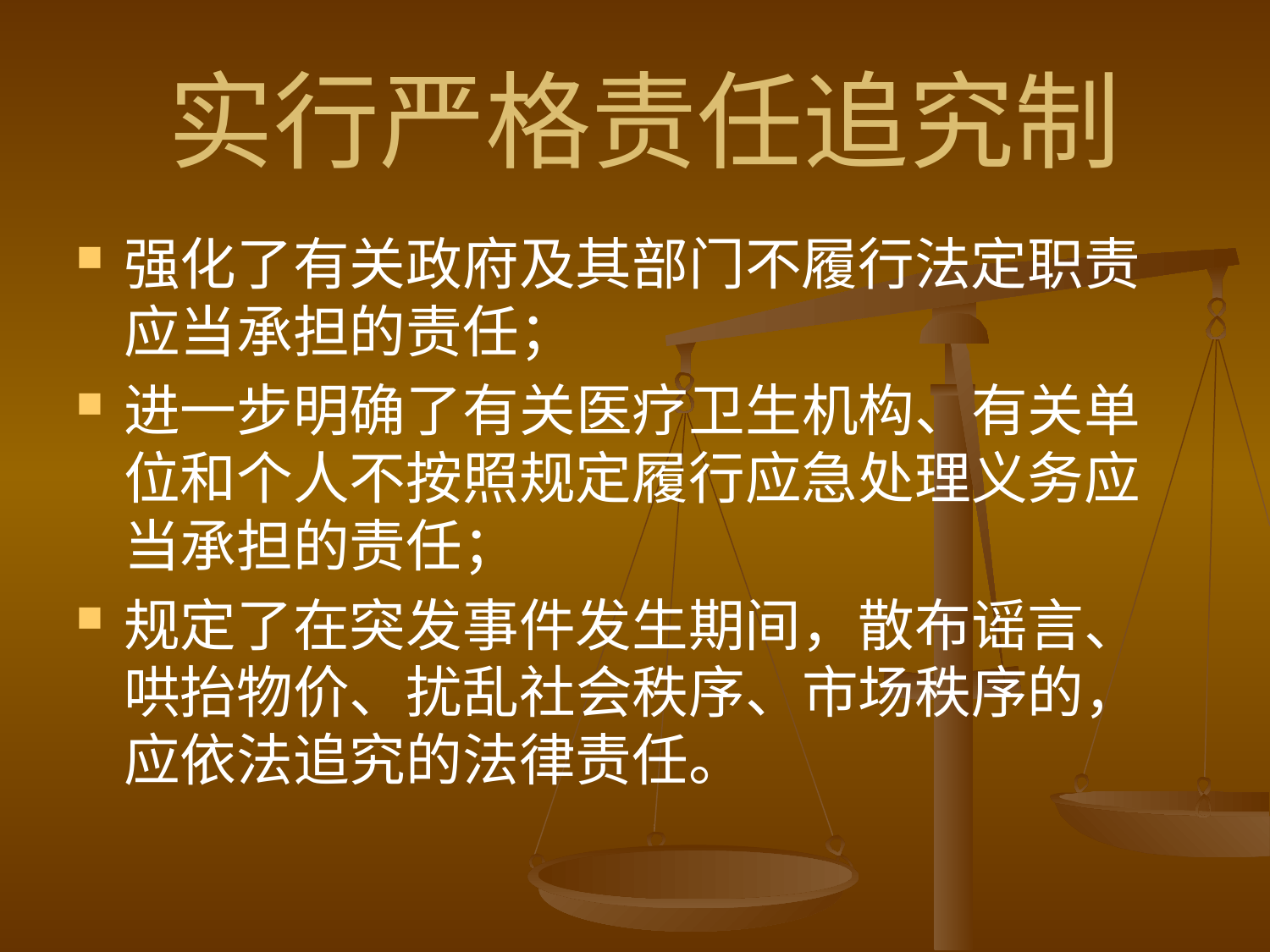

# 实行严格责任追究制
强化了有关政府及其部门不履行法定职责应当承担的责任；
进一步明确了有关医疗卫生机构、有关单位和个人不按照规定履行应急处理义务应当承担的责任；
规定了在突发事件发生期间，散布谣言、哄抬物价、扰乱社会秩序、市场秩序的，应依法追究的法律责任。